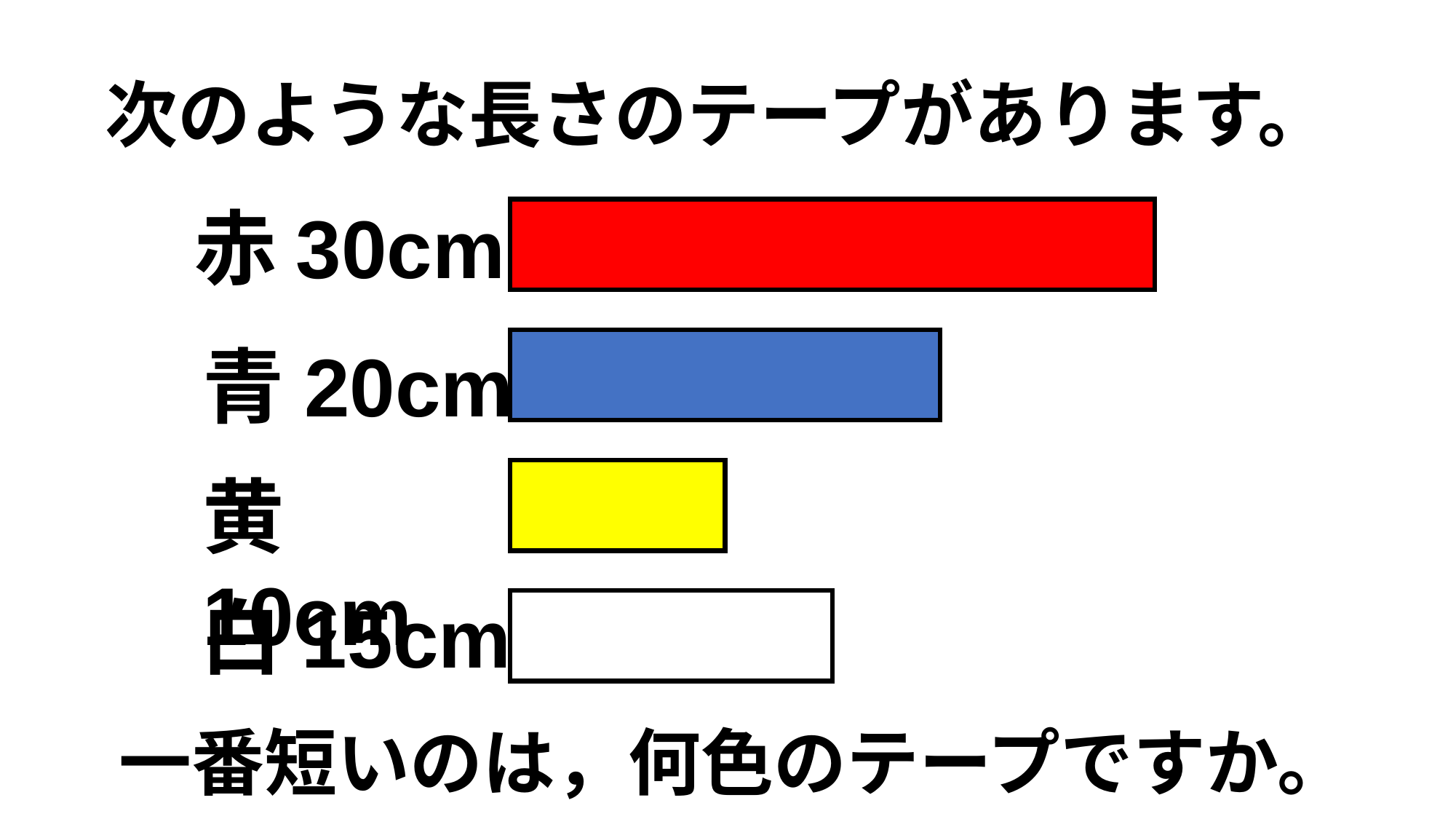

次のような長さのテープがあります。

赤30cm
青20cm

黄10cm

白15cm
一番短いのは，何色のテープですか。